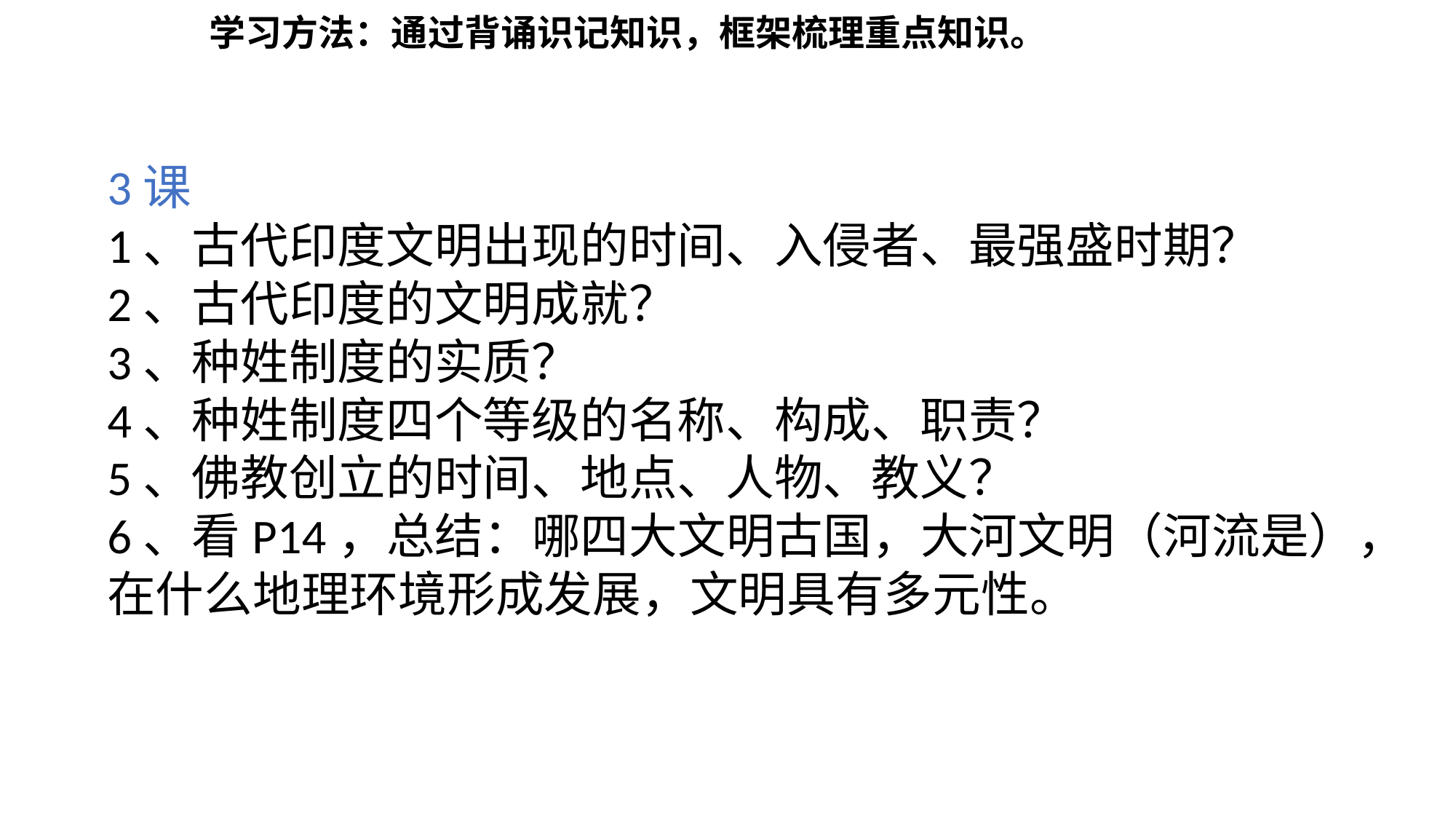

学习方法：通过背诵识记知识，框架梳理重点知识。
3课
1、古代印度文明出现的时间、入侵者、最强盛时期？
2、古代印度的文明成就？
3、种姓制度的实质？
4、种姓制度四个等级的名称、构成、职责？
5、佛教创立的时间、地点、人物、教义？
6、看P14，总结：哪四大文明古国，大河文明（河流是），在什么地理环境形成发展，文明具有多元性。